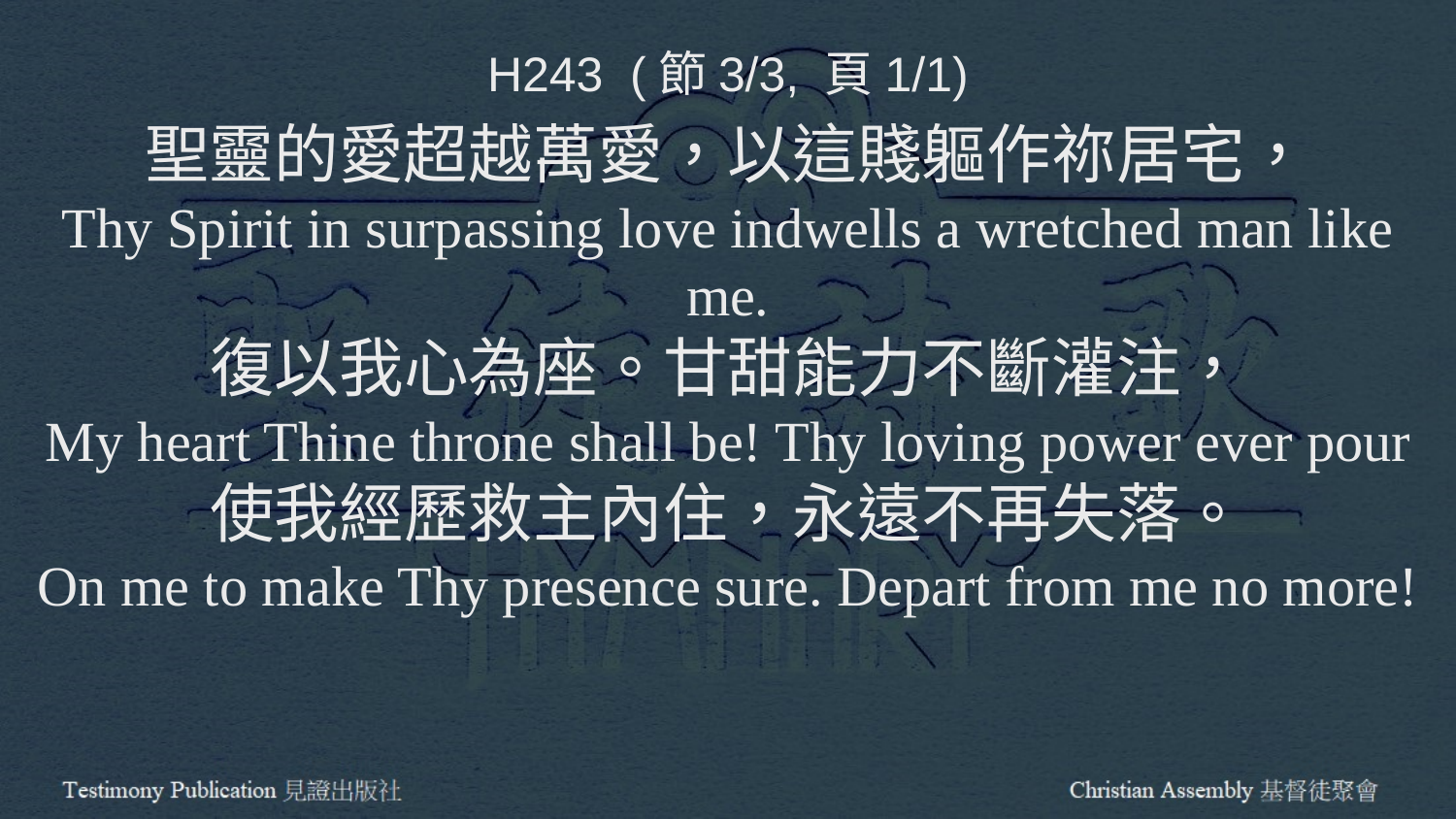

H243  (節3/3, 頁1/1)
聖靈的愛超越萬愛，以這賤軀作祢居宅，
Thy Spirit in surpassing love indwells a wretched man like me.
復以我心為座。甘甜能力不斷灌注，
My heart Thine throne shall be! Thy loving power ever pour
使我經歷救主內住，永遠不再失落。
On me to make Thy presence sure. Depart from me no more!